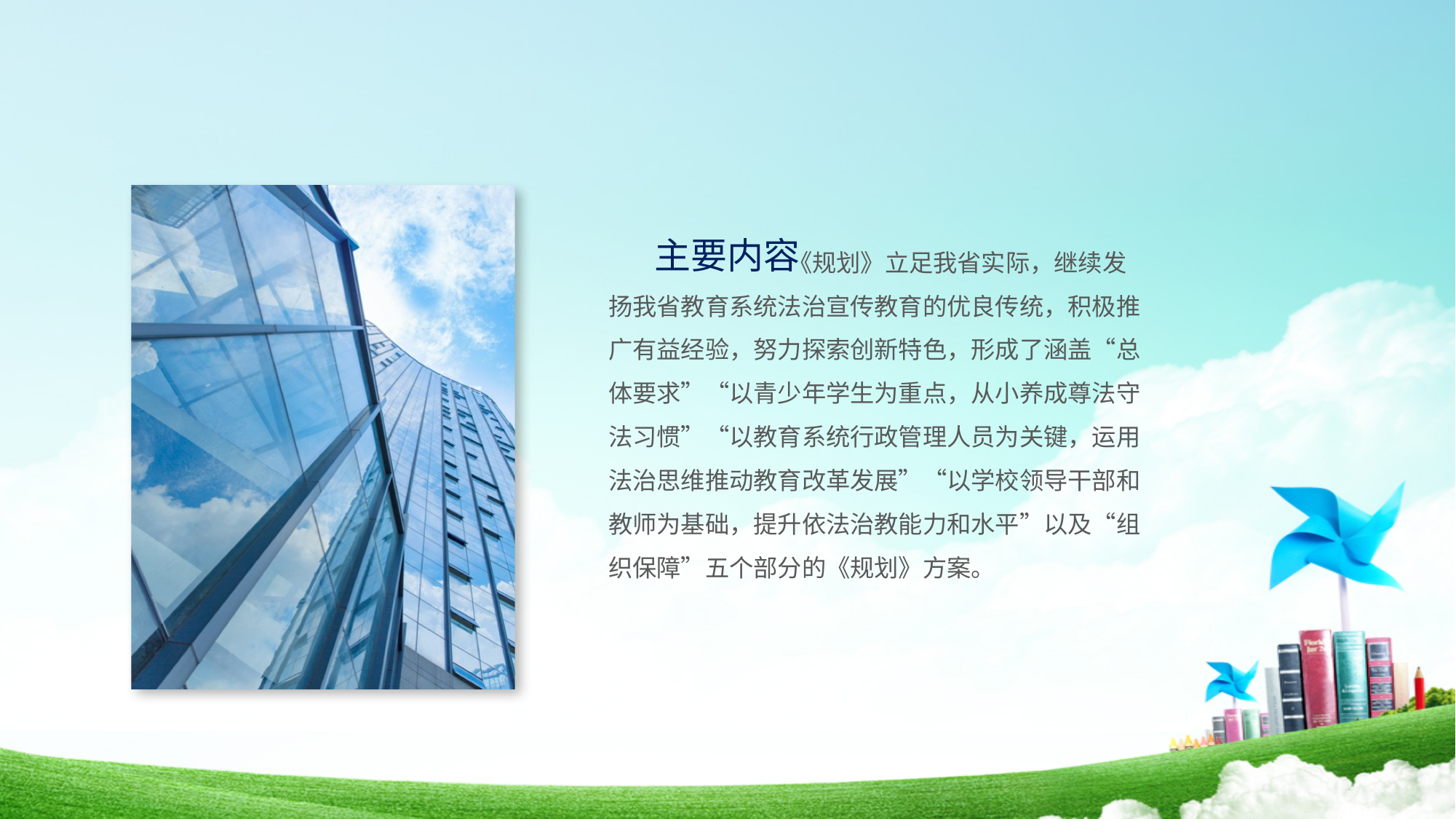

《规划》立足我省实际，继续发扬我省教育系统法治宣传教育的优良传统，积极推广有益经验，努力探索创新特色，形成了涵盖“总体要求”“以青少年学生为重点，从小养成尊法守法习惯”“以教育系统行政管理人员为关键，运用法治思维推动教育改革发展”“以学校领导干部和教师为基础，提升依法治教能力和水平”以及“组织保障”五个部分的《规划》方案。
主要内容